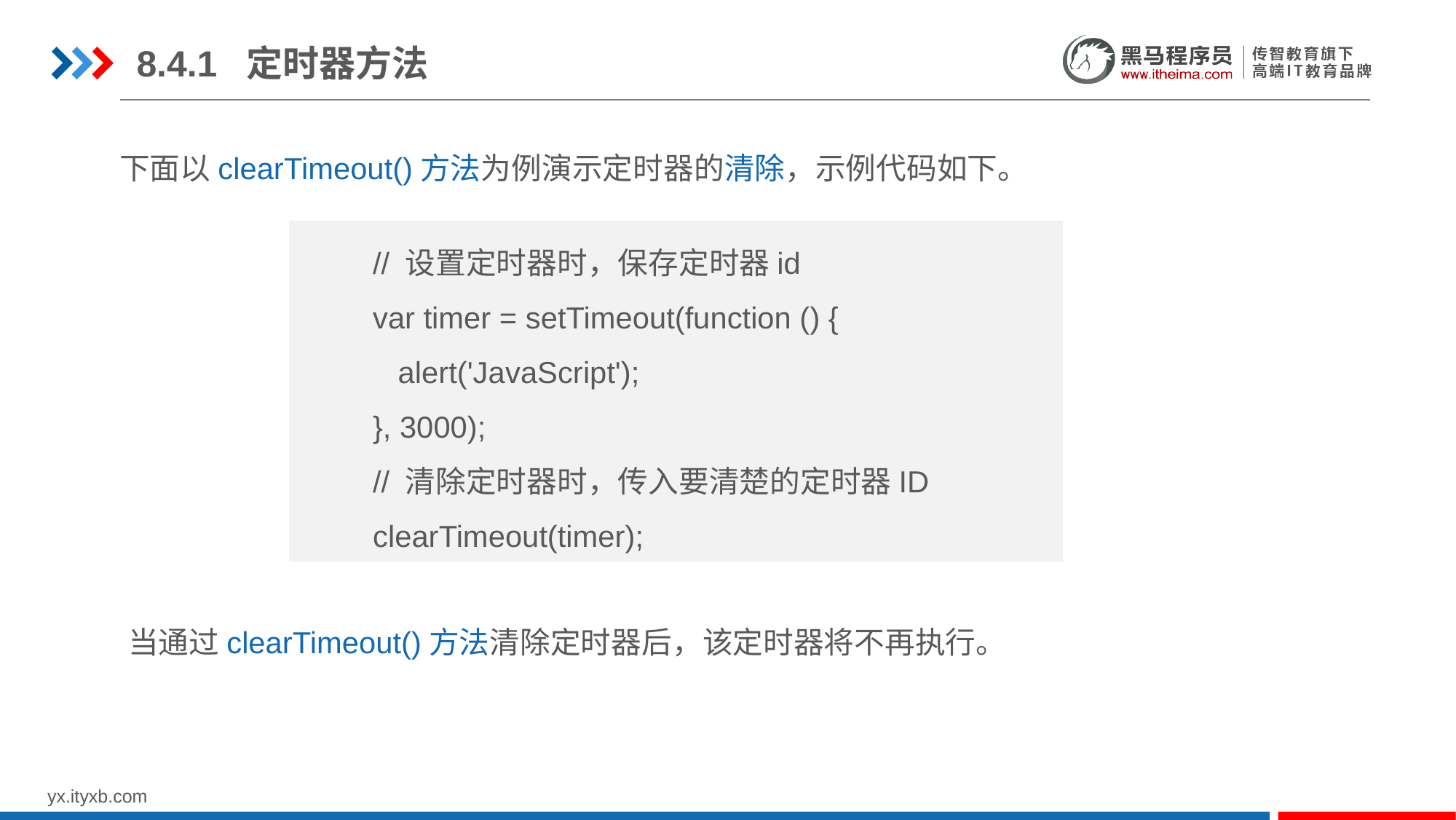

8.4.1  定时器方法
下面以clearTimeout()方法为例演示定时器的清除，示例代码如下。
// 设置定时器时，保存定时器id
var timer = setTimeout(function () {
   alert('JavaScript');
}, 3000);
// 清除定时器时，传入要清楚的定时器ID
clearTimeout(timer);

当通过clearTimeout()方法清除定时器后，该定时器将不再执行。